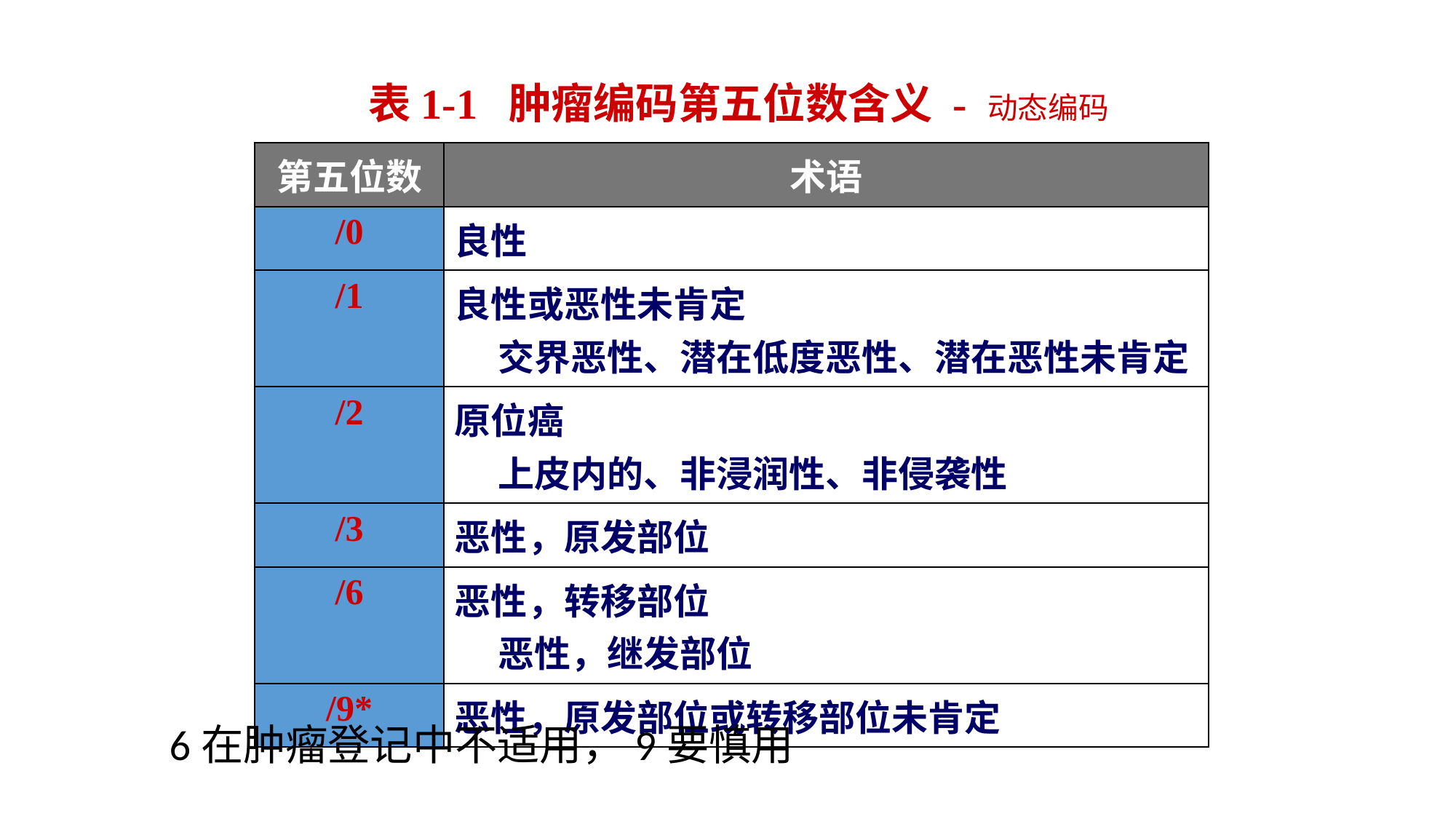

表1-1  肿瘤编码第五位数含义 - 动态编码

| 第五位数 | 术语 |
| --- | --- |
| /0 | 良性 |
| /1 | 良性或恶性未肯定 交界恶性、潜在低度恶性、潜在恶性未肯定 |
| /2 | 原位癌 上皮内的、非浸润性、非侵袭性 |
| /3 | 恶性，原发部位 |
| /6 | 恶性，转移部位 恶性，继发部位 |
| /9\* | 恶性，原发部位或转移部位未肯定 |
6在肿瘤登记中不适用，9要慎用